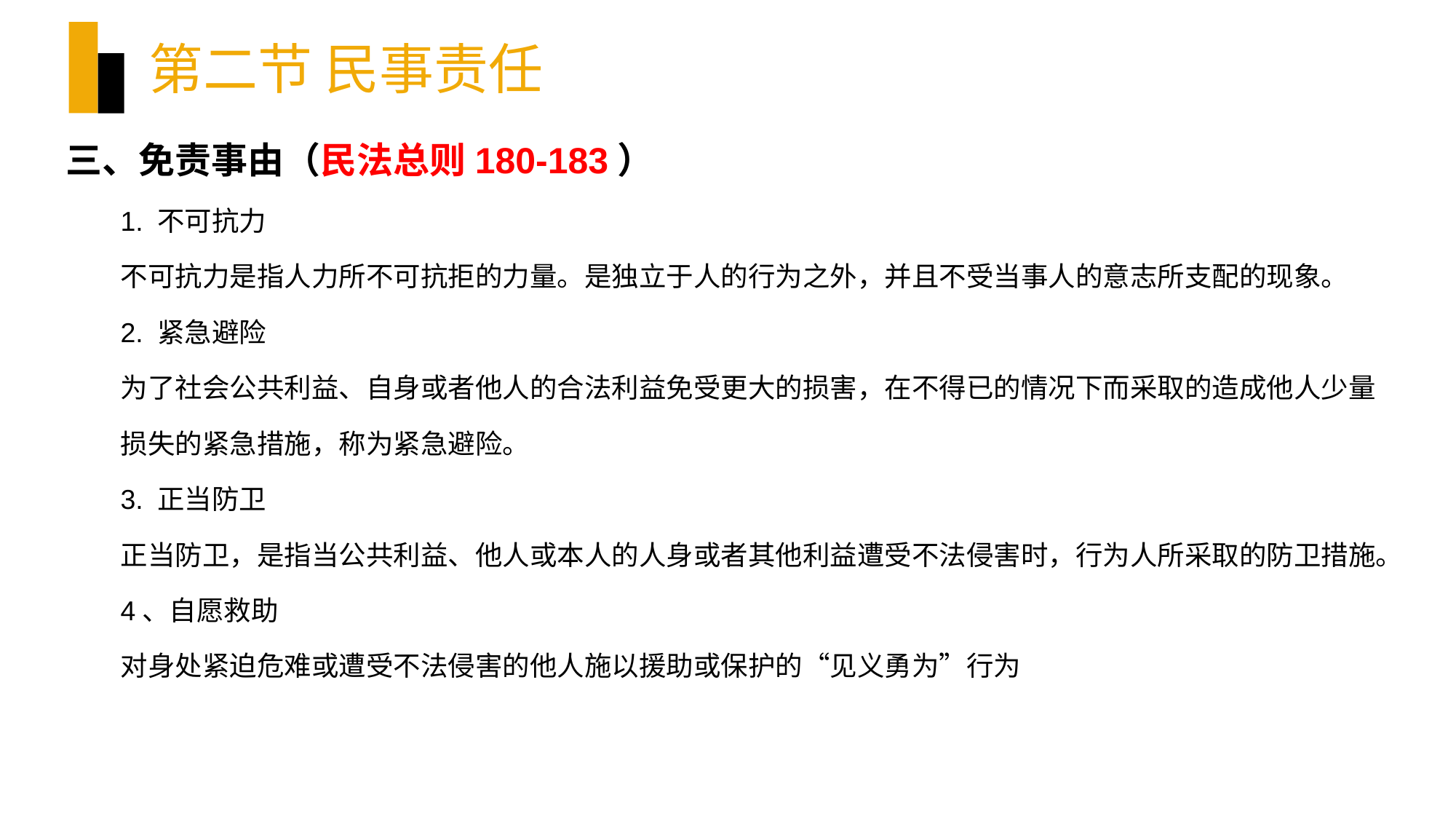

# 第二节 民事责任
三、免责事由（民法总则180-183）
1. 不可抗力
不可抗力是指人力所不可抗拒的力量。是独立于人的行为之外，并且不受当事人的意志所支配的现象。
2. 紧急避险
为了社会公共利益、自身或者他人的合法利益免受更大的损害，在不得已的情况下而采取的造成他人少量
损失的紧急措施，称为紧急避险。
3. 正当防卫
正当防卫，是指当公共利益、他人或本人的人身或者其他利益遭受不法侵害时，行为人所采取的防卫措施。
4、自愿救助
对身处紧迫危难或遭受不法侵害的他人施以援助或保护的“见义勇为”行为